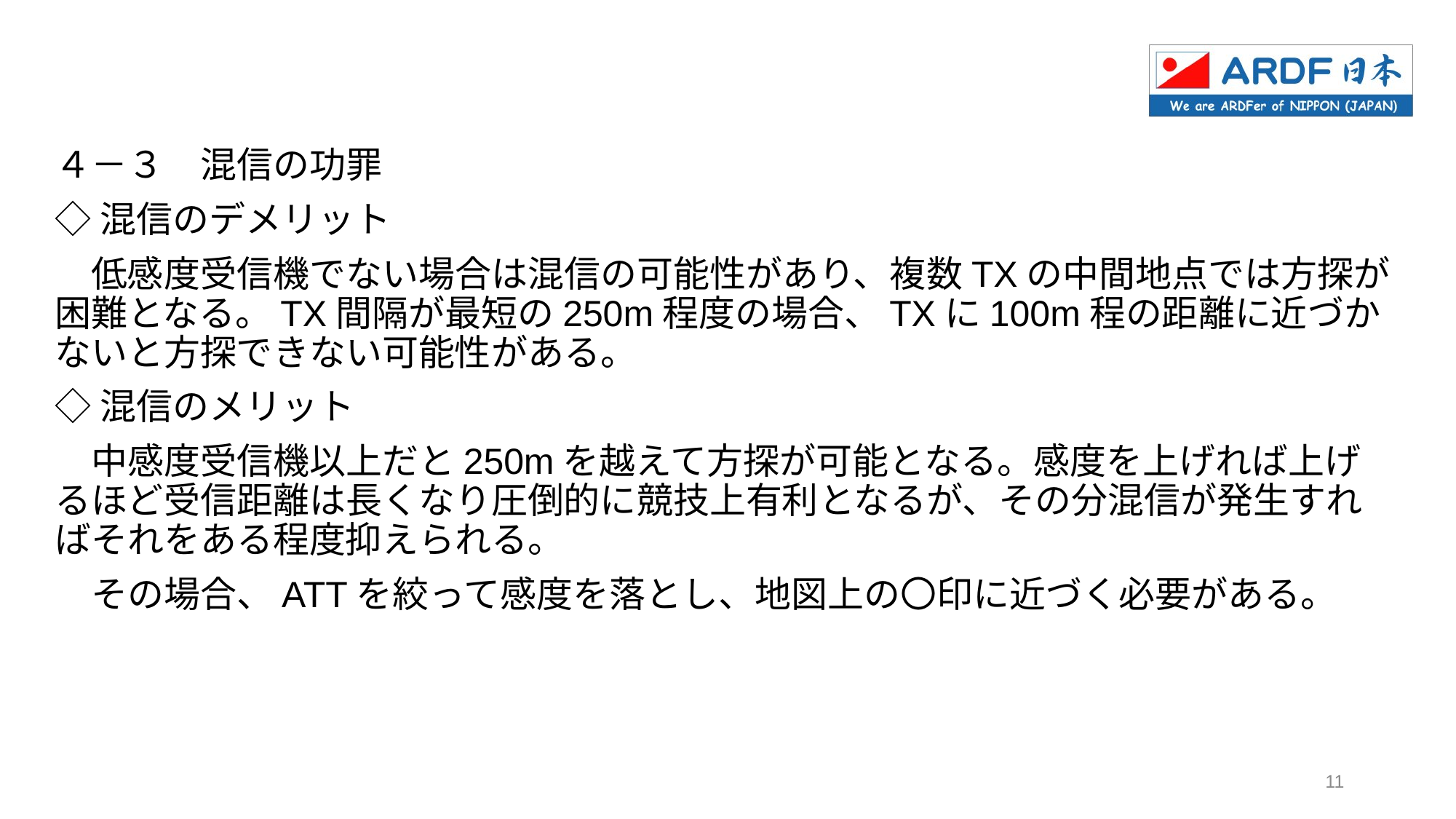

４－３　混信の功罪
◇混信のデメリット
　低感度受信機でない場合は混信の可能性があり、複数TXの中間地点では方探が困難となる。TX間隔が最短の250m程度の場合、TXに100m程の距離に近づかないと方探できない可能性がある。
◇混信のメリット
　中感度受信機以上だと250mを越えて方探が可能となる。感度を上げれば上げるほど受信距離は長くなり圧倒的に競技上有利となるが、その分混信が発生すればそれをある程度抑えられる。
　その場合、ATTを絞って感度を落とし、地図上の〇印に近づく必要がある。
11